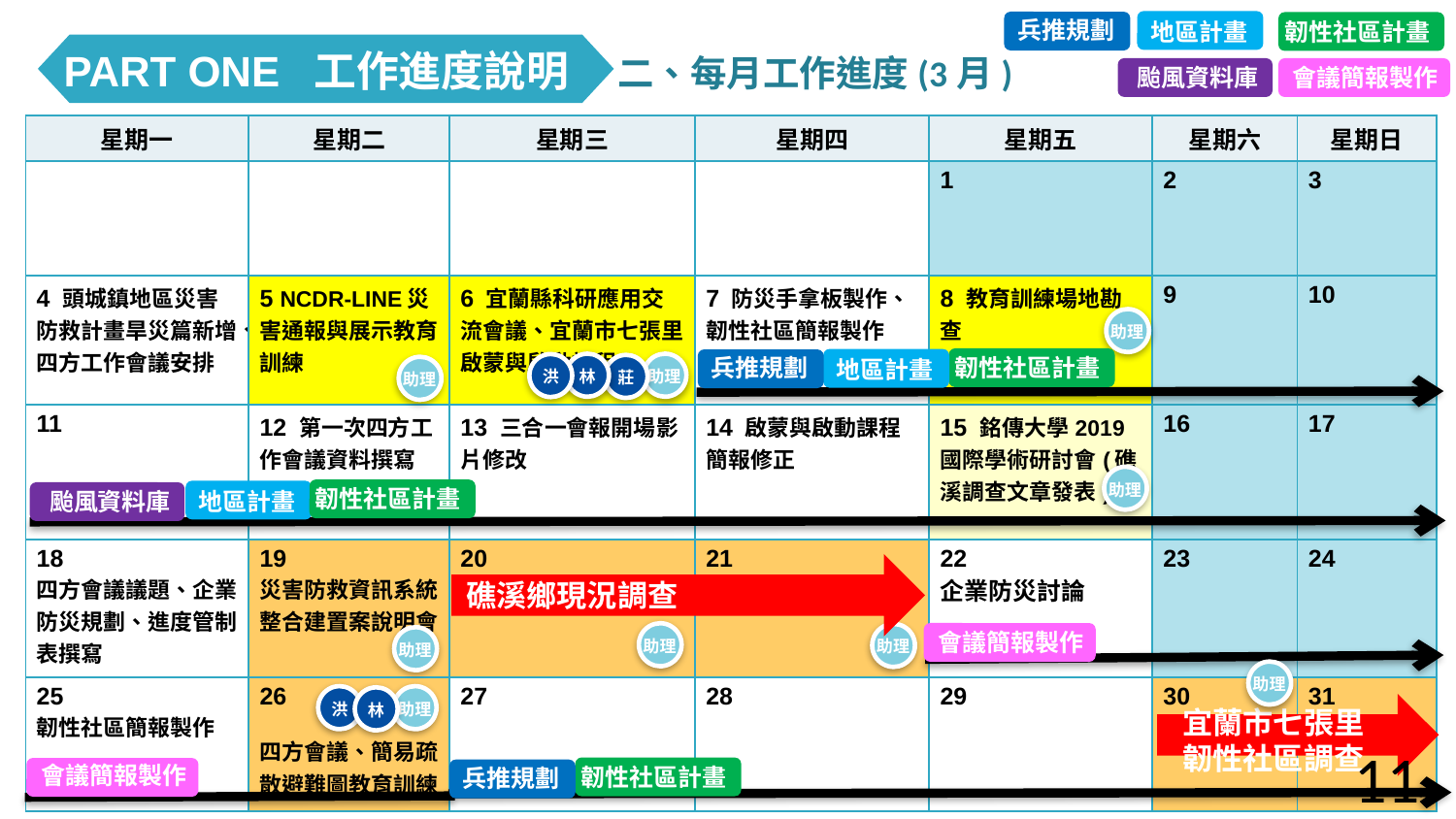

兵推規劃

韌性社區計畫

地區計畫

二、每月工作進度(3月)

PART ONE  工作進度說明
颱風資料庫

會議簡報製作

| 星期一 | 星期二 | 星期三 | 星期四 | 星期五 | 星期六 | 星期日 |
| --- | --- | --- | --- | --- | --- | --- |
|  |  |  |  | 1 | 2 | 3 |
| 4 頭城鎮地區災害防救計畫旱災篇新增、四方工作會議安排 | 5 NCDR-LINE災害通報與展示教育訓練 | 6 宜蘭縣科研應用交流會議、宜蘭市七張里啟蒙與啟動課程 | 7 防災手拿板製作、韌性社區簡報製作 | 8 教育訓練場地勘查 | 9 | 10 |
| 11 | 12 第一次四方工作會議資料撰寫 | 13 三合一會報開場影片修改 | 14 啟蒙與啟動課程簡報修正 | 15 銘傳大學2019國際學術研討會(礁溪調查文章發表) | 16 | 17 |
| 18 四方會議議題、企業防災規劃、進度管制表撰寫 | 19 災害防救資訊系統整合建置案說明會 | 20 | 21 | 22 企業防災討論 | 23 | 24 |
| 25 韌性社區簡報製作 | 26 四方會議、簡易疏散避難圖教育訓練 | 27 | 28 | 29 | 30 | 31 |

助理
韌性社區計畫

兵推規劃

地區計畫

林

助理

洪

莊

助理

助理
韌性社區計畫

地區計畫

颱風資料庫

礁溪鄉現況調查
會議簡報製作

助理

助理

助理

助理

助理

林
洪

宜蘭市七張里韌性社區調查
會議簡報製作

韌性社區計畫

兵推規劃

11